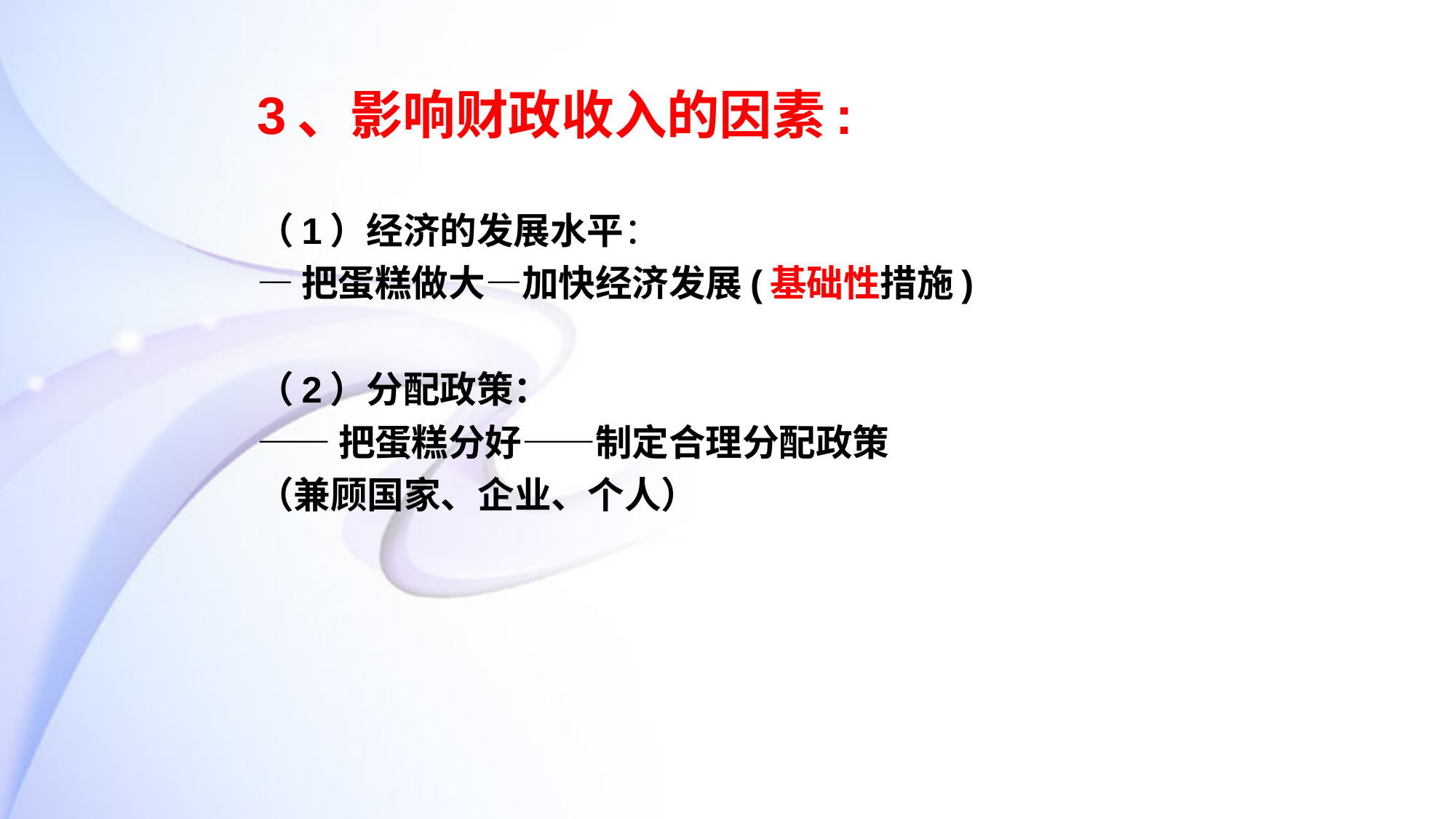

3、影响财政收入的因素:

（1）经济的发展水平：
—把蛋糕做大—加快经济发展(基础性措施)

（2）分配政策：
——把蛋糕分好——制定合理分配政策
（兼顾国家、企业、个人）